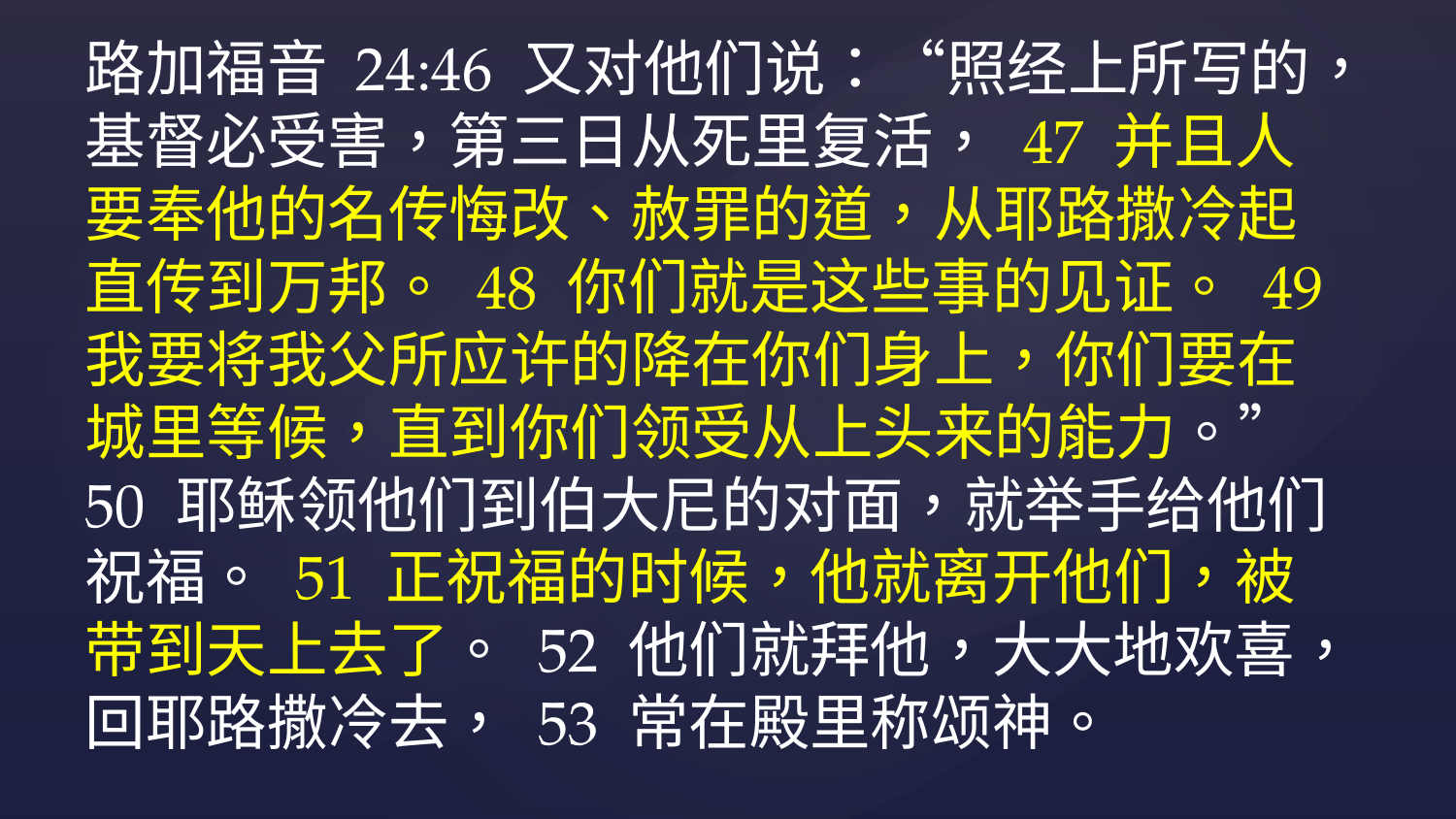

路加福音 24:46 又对他们说：“照经上所写的，基督必受害，第三日从死里复活， 47 并且人要奉他的名传悔改、赦罪的道，从耶路撒冷起直传到万邦。 48 你们就是这些事的见证。 49 我要将我父所应许的降在你们身上，你们要在城里等候，直到你们领受从上头来的能力。”50 耶稣领他们到伯大尼的对面，就举手给他们祝福。 51 正祝福的时候，他就离开他们，被带到天上去了。 52 他们就拜他，大大地欢喜，回耶路撒冷去， 53 常在殿里称颂神。